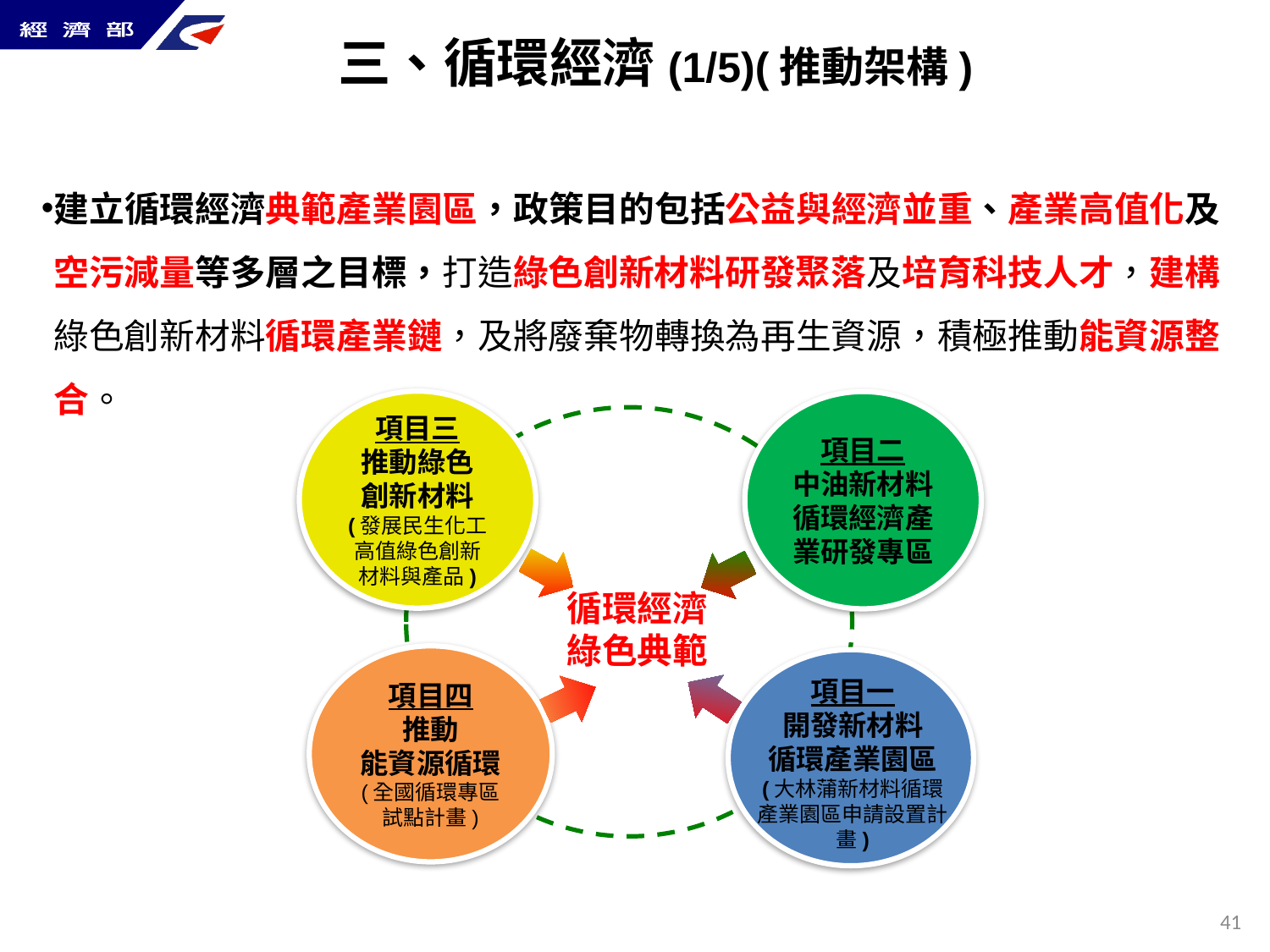

三、循環經濟(1/5)(推動架構)
建立循環經濟典範產業園區，政策目的包括公益與經濟並重、產業高值化及空污減量等多層之目標，打造綠色創新材料研發聚落及培育科技人才，建構綠色創新材料循環產業鏈，及將廢棄物轉換為再生資源，積極推動能資源整合。
項目三
推動綠色
創新材料
(發展民生化工高值綠色創新
材料與產品)
項目二
中油新材料循環經濟產業研發專區

循環經濟綠色典範
項目四
推動
能資源循環
(全國循環專區
試點計畫)

項目一
開發新材料
循環產業園區
(大林蒲新材料循環產業園區申請設置計畫)

41